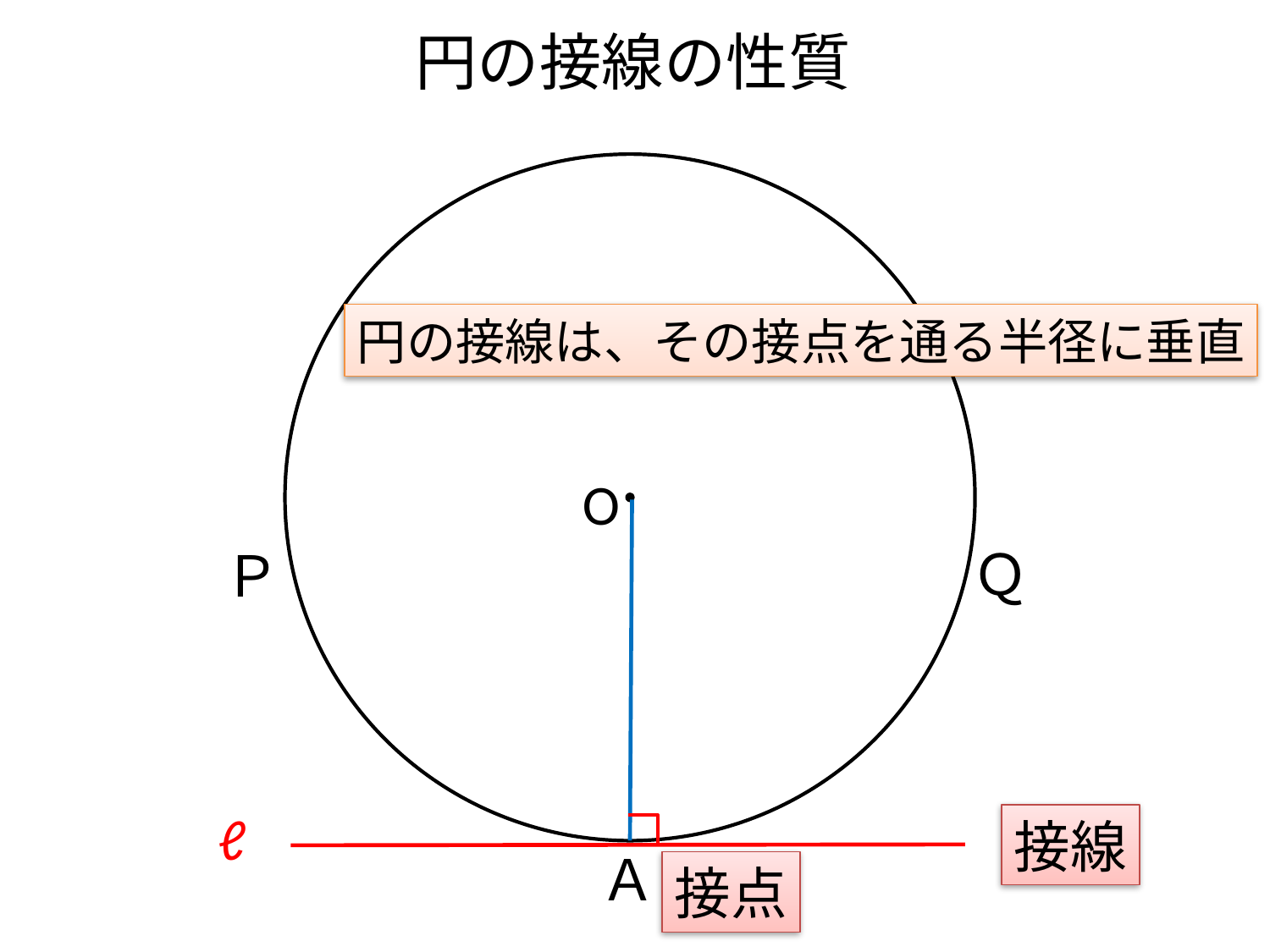

# 円の接線の性質

円の接線は、その接点を通る半径に垂直
O
Ｑ
Ｐ
ℓ
接線

Ａ
接点